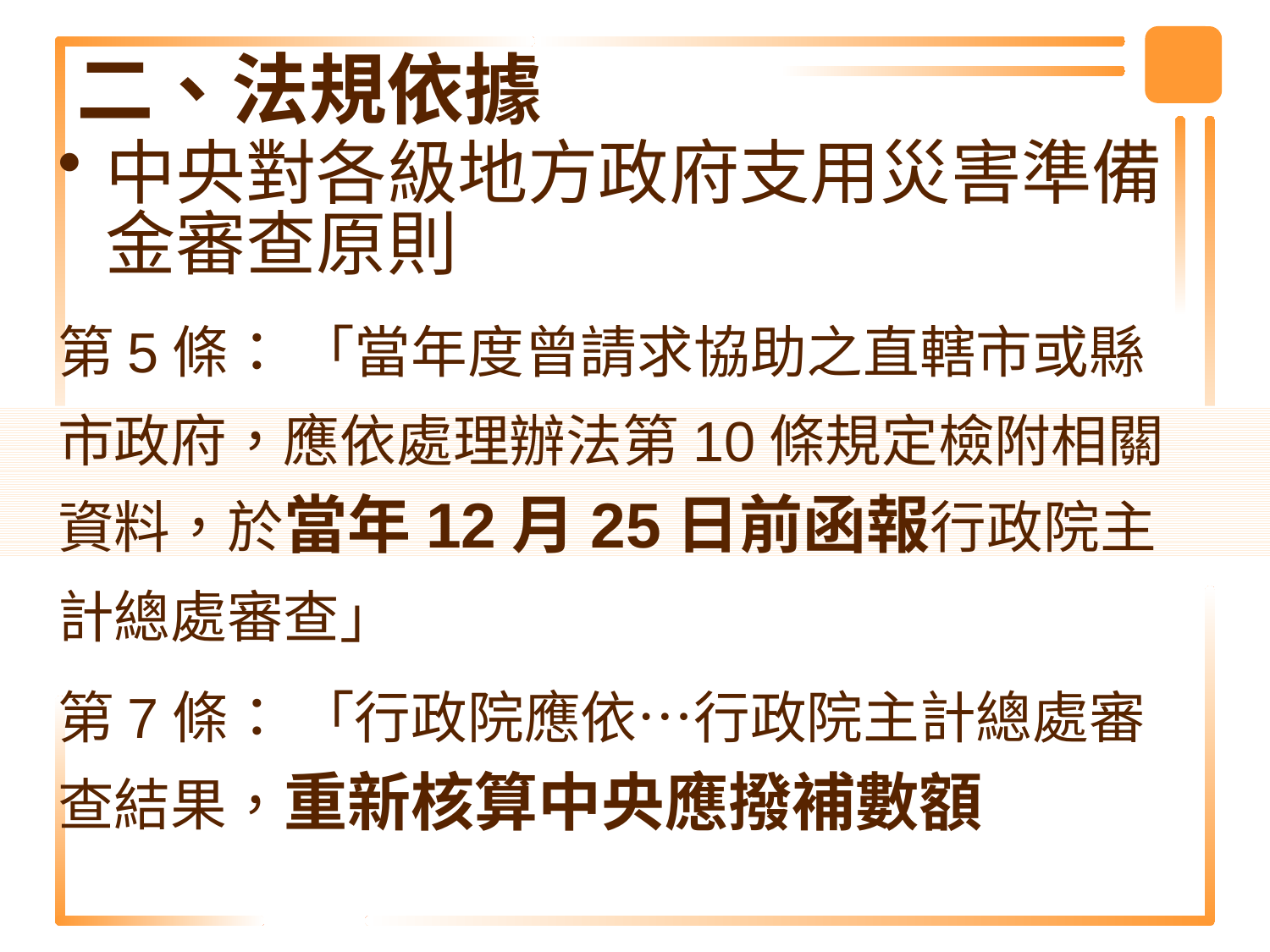

# 二、法規依據
中央對各級地方政府支用災害準備金審查原則
第5條： 「當年度曾請求協助之直轄市或縣市政府，應依處理辦法第10條規定檢附相關資料，於當年12月25日前函報行政院主計總處審查」
第7條： 「行政院應依…行政院主計總處審查結果，重新核算中央應撥補數額